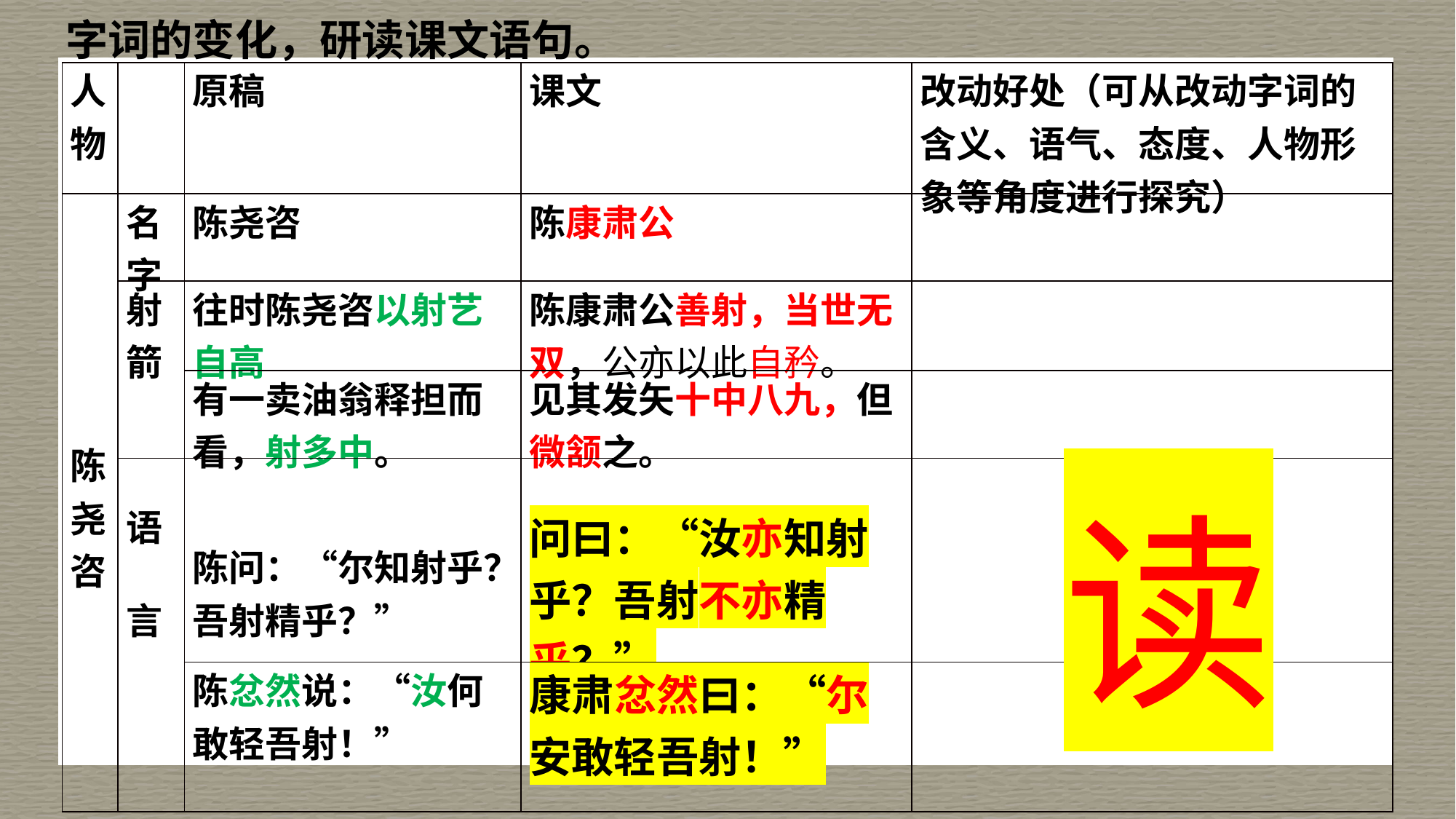

字词的变化，研读课文语句。
| 人 物 |  | 原稿 | 课文 | 改动好处（可从改动字词的含义、语气、态度、人物形象等角度进行探究） |
| --- | --- | --- | --- | --- |
| 陈 尧 咨 | 名 字 | 陈尧咨 | 陈康肃公 |  |
|  | 射 箭 | 往时陈尧咨以射艺自高 | 陈康肃公善射，当世无双，公亦以此自矜。 |  |
|  |  | 有一卖油翁释担而看，射多中。 | 见其发矢十中八九，但微颔之。 |  |
|  | 语 言 | 陈问：“尔知射乎？吾射精乎？” | 问曰：“汝亦知射乎？吾射不亦精乎？” |  |
|  |  | 陈忿然说：“汝何敢轻吾射！” | 康肃忿然曰：“尔安敢轻吾射！” |  |
读